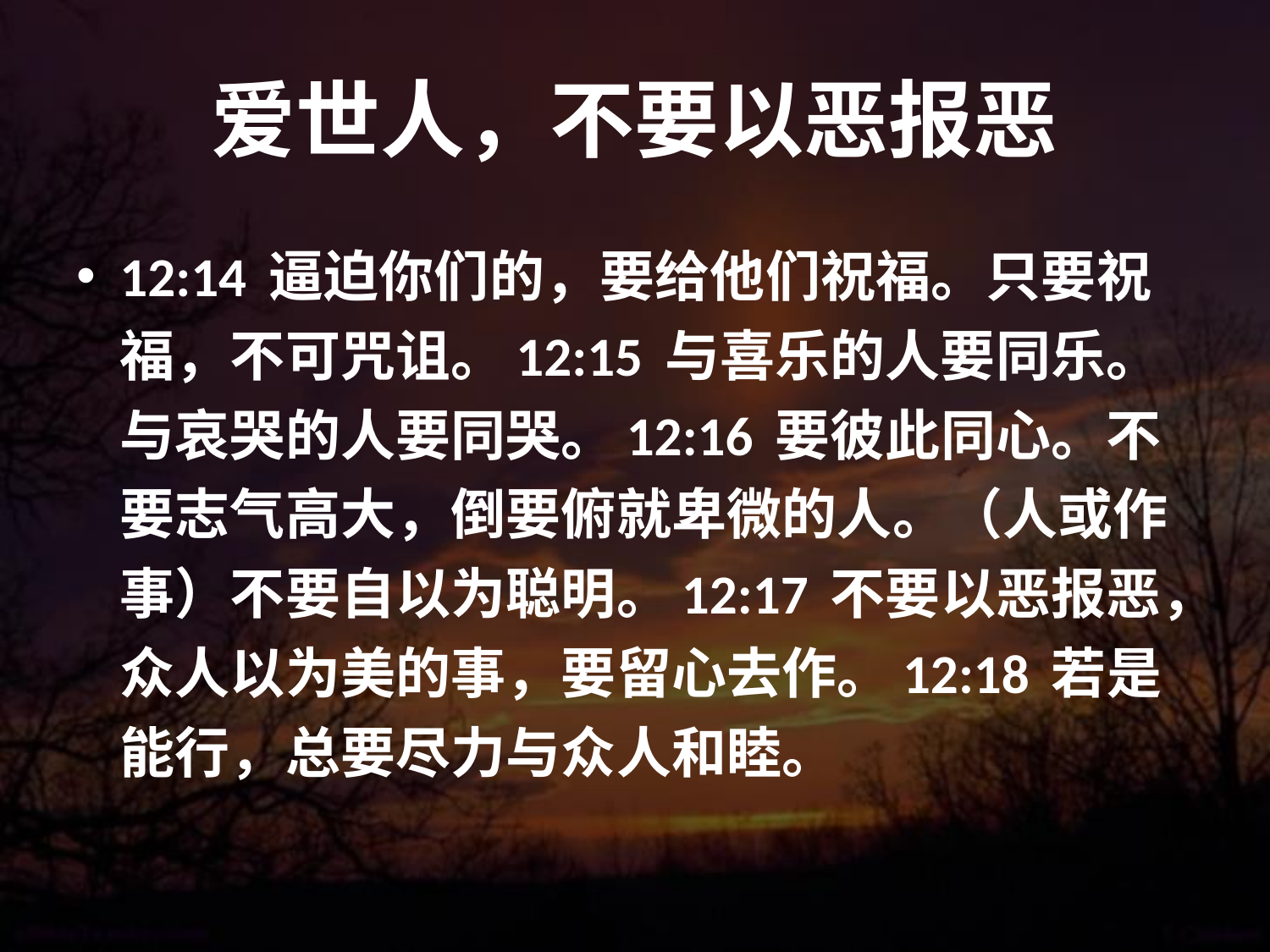

# 爱世人，不要以恶报恶
12:14 逼迫你们的，要给他们祝福。只要祝福，不可咒诅。12:15 与喜乐的人要同乐。与哀哭的人要同哭。12:16 要彼此同心。不要志气高大，倒要俯就卑微的人。（人或作事）不要自以为聪明。12:17 不要以恶报恶，众人以为美的事，要留心去作。12:18 若是能行，总要尽力与众人和睦。